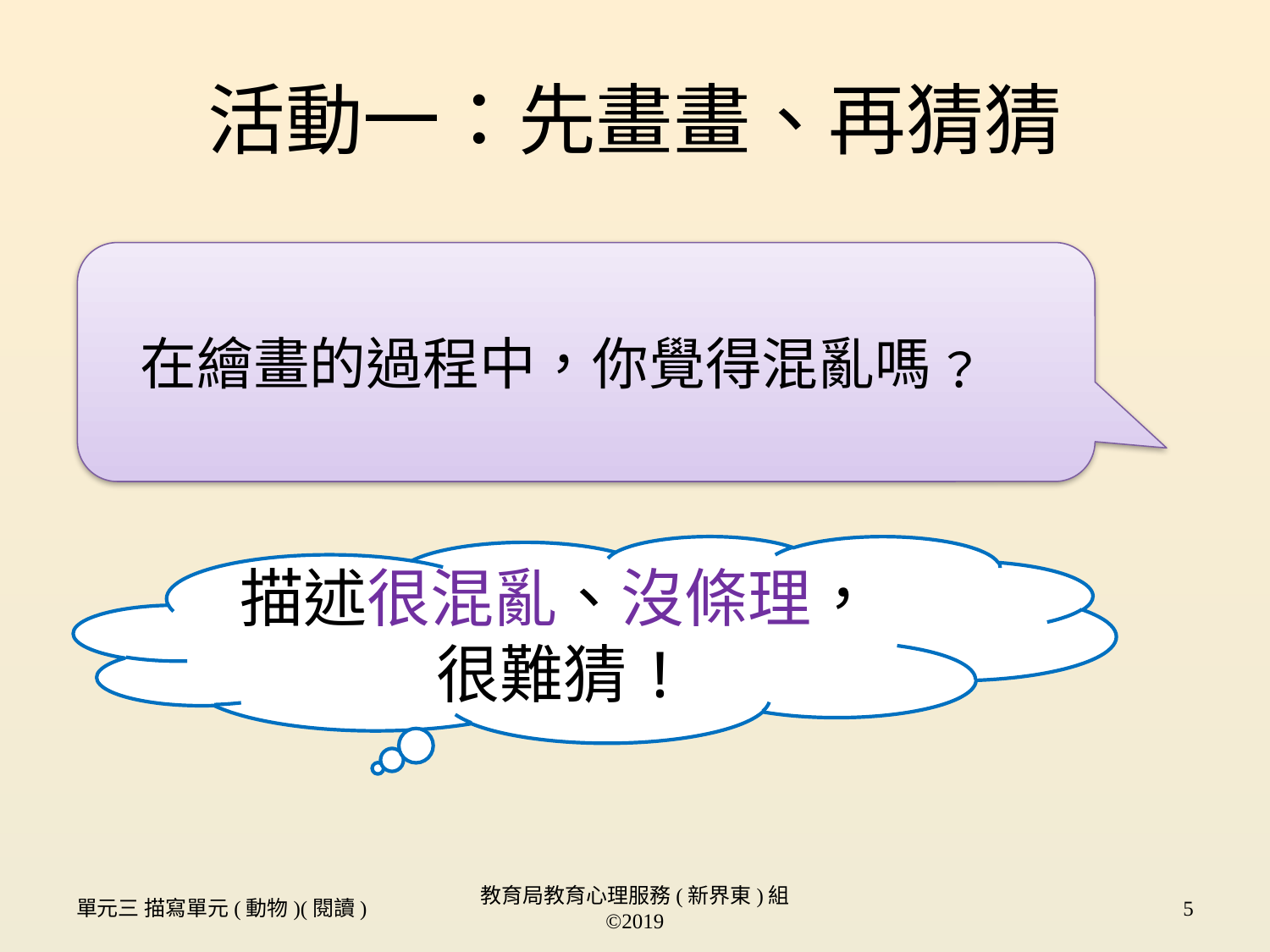

# 活動一：先畫畫、再猜猜
  在繪畫的過程中，你覺得混亂嗎﹖
描述很混亂、沒條理，很難猜!
單元三 描寫單元(動物)(閱讀)
教育局教育心理服務(新界東)組 ©2019
5